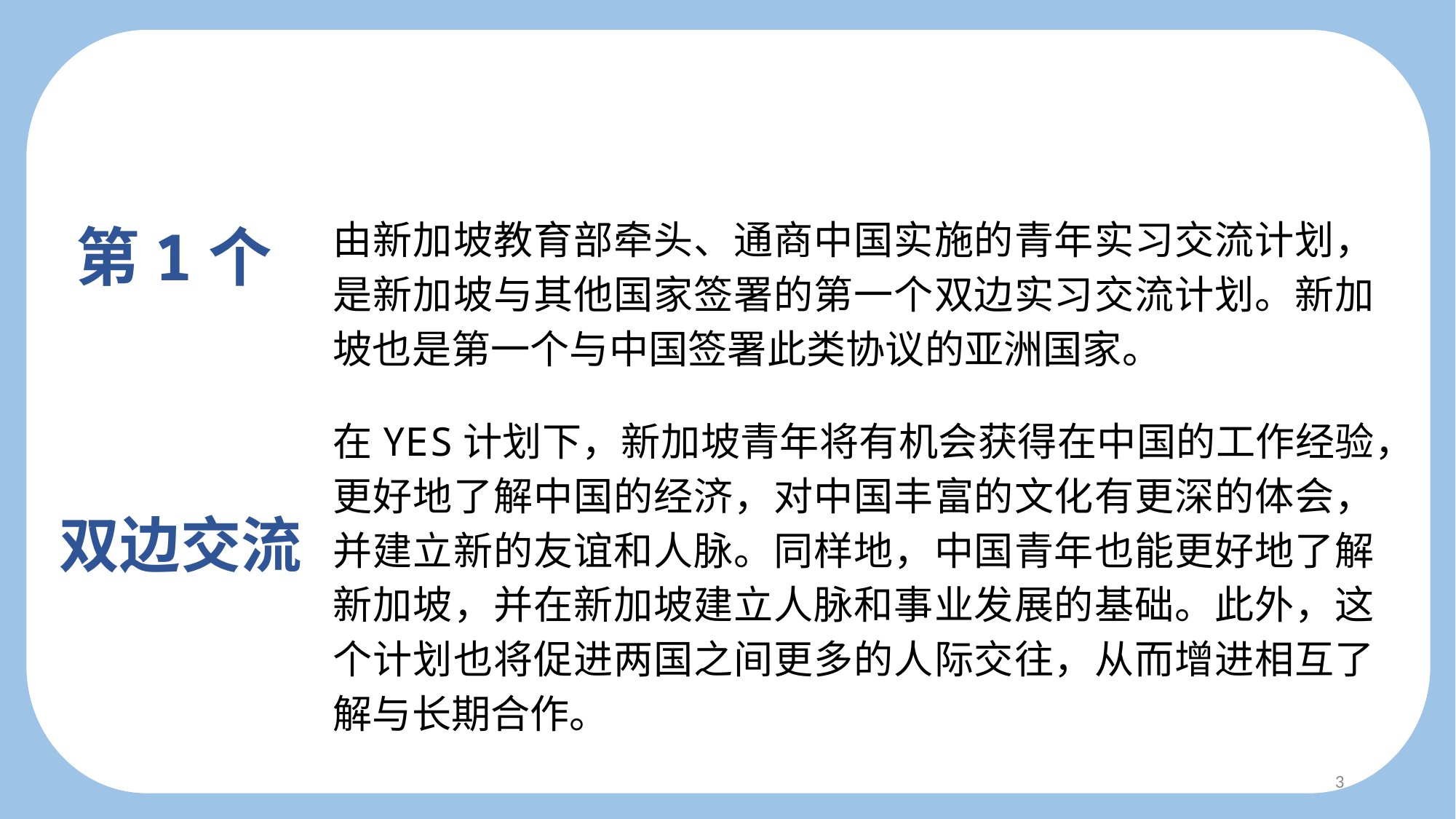

1
由新加坡教育部牵头、通商中国实施的青年实习交流计划，是新加坡与其他国家签署的第一个双边实习交流计划。新加坡也是第一个与中国签署此类协议的亚洲国家。
第1个
在YES计划下，新加坡青年将有机会获得在中国的工作经验，更好地了解中国的经济，对中国丰富的文化有更深的体会，并建立新的友谊和人脉。同样地，中国青年也能更好地了解新加坡，并在新加坡建立人脉和事业发展的基础。此外，这个计划也将促进两国之间更多的人际交往，从而增进相互了解与长期合作。
双边交流
3